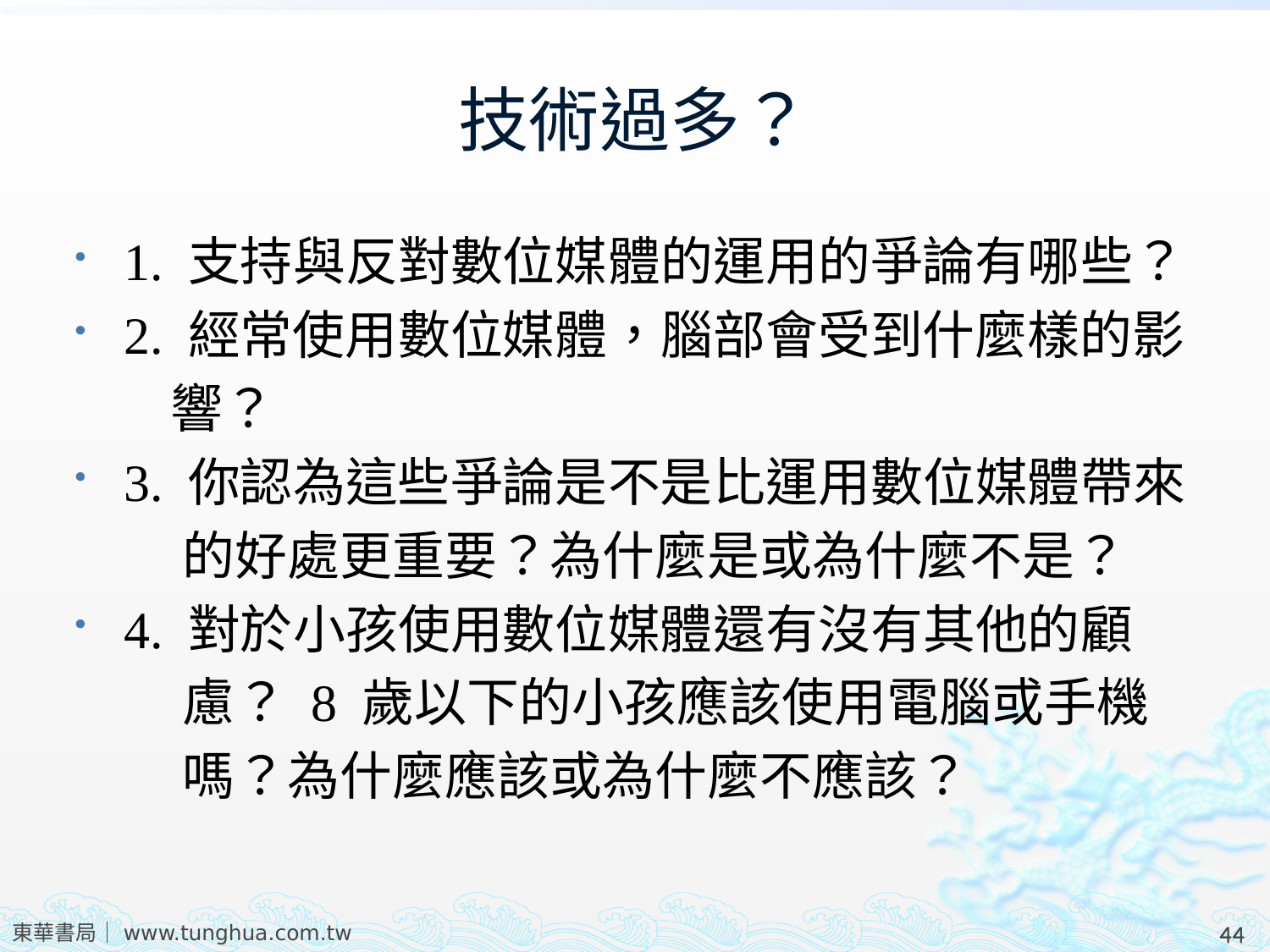

# 技術過多？
1. 支持與反對數位媒體的運用的爭論有哪些？
2. 經常使用數位媒體，腦部會受到什麼樣的影
       響？
3. 你認為這些爭論是不是比運用數位媒體帶來
        的好處更重要？為什麼是或為什麼不是？
4. 對於小孩使用數位媒體還有沒有其他的顧
        慮？ 8 歲以下的小孩應該使用電腦或手機
        嗎？為什麼應該或為什麼不應該？